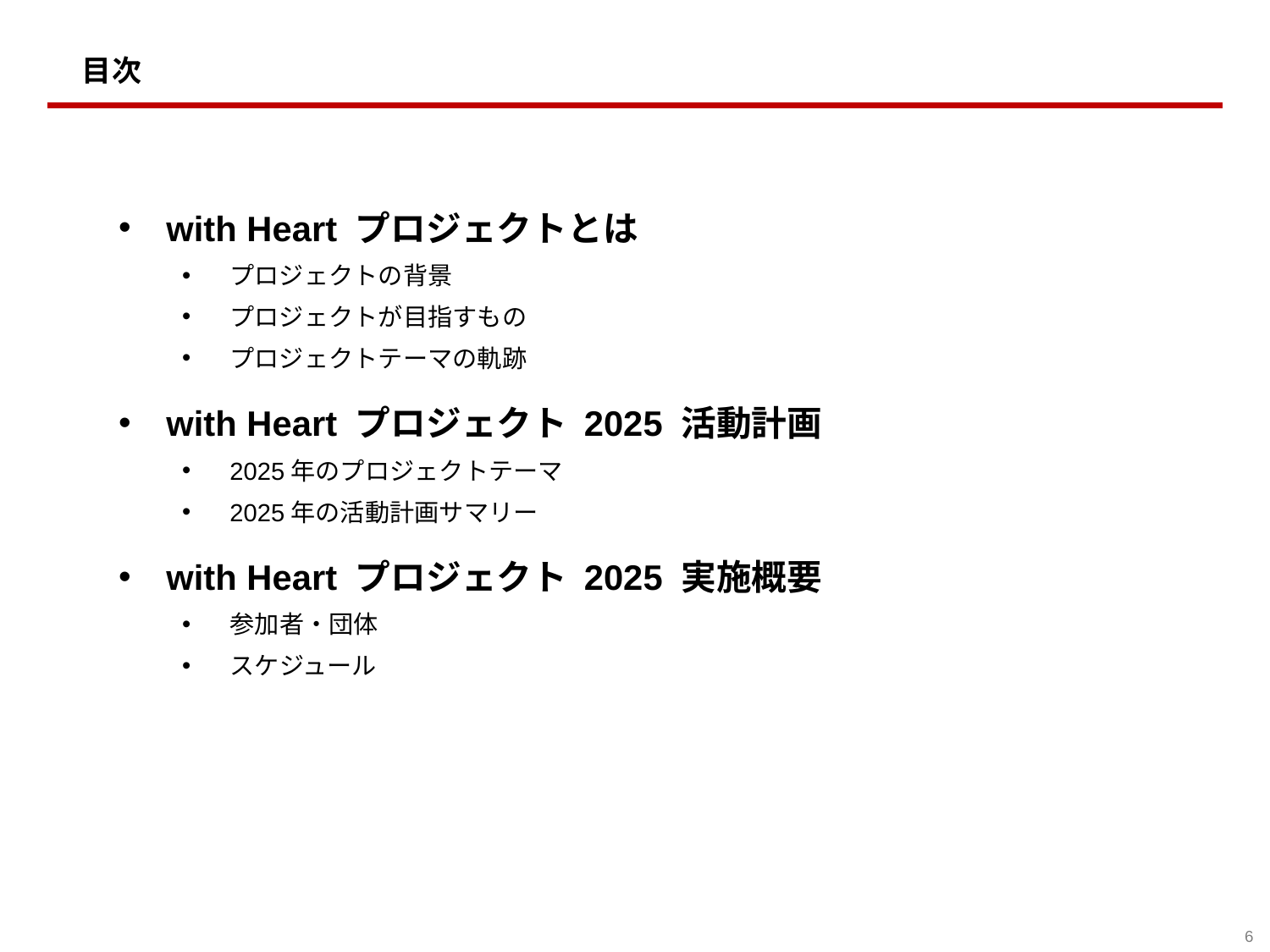

# 目次
with Heart プロジェクトとは
プロジェクトの背景
プロジェクトが目指すもの
プロジェクトテーマの軌跡

with Heart プロジェクト 2025 活動計画
2025年のプロジェクトテーマ
2025年の活動計画サマリー

with Heart プロジェクト 2025 実施概要
参加者・団体
スケジュール
6